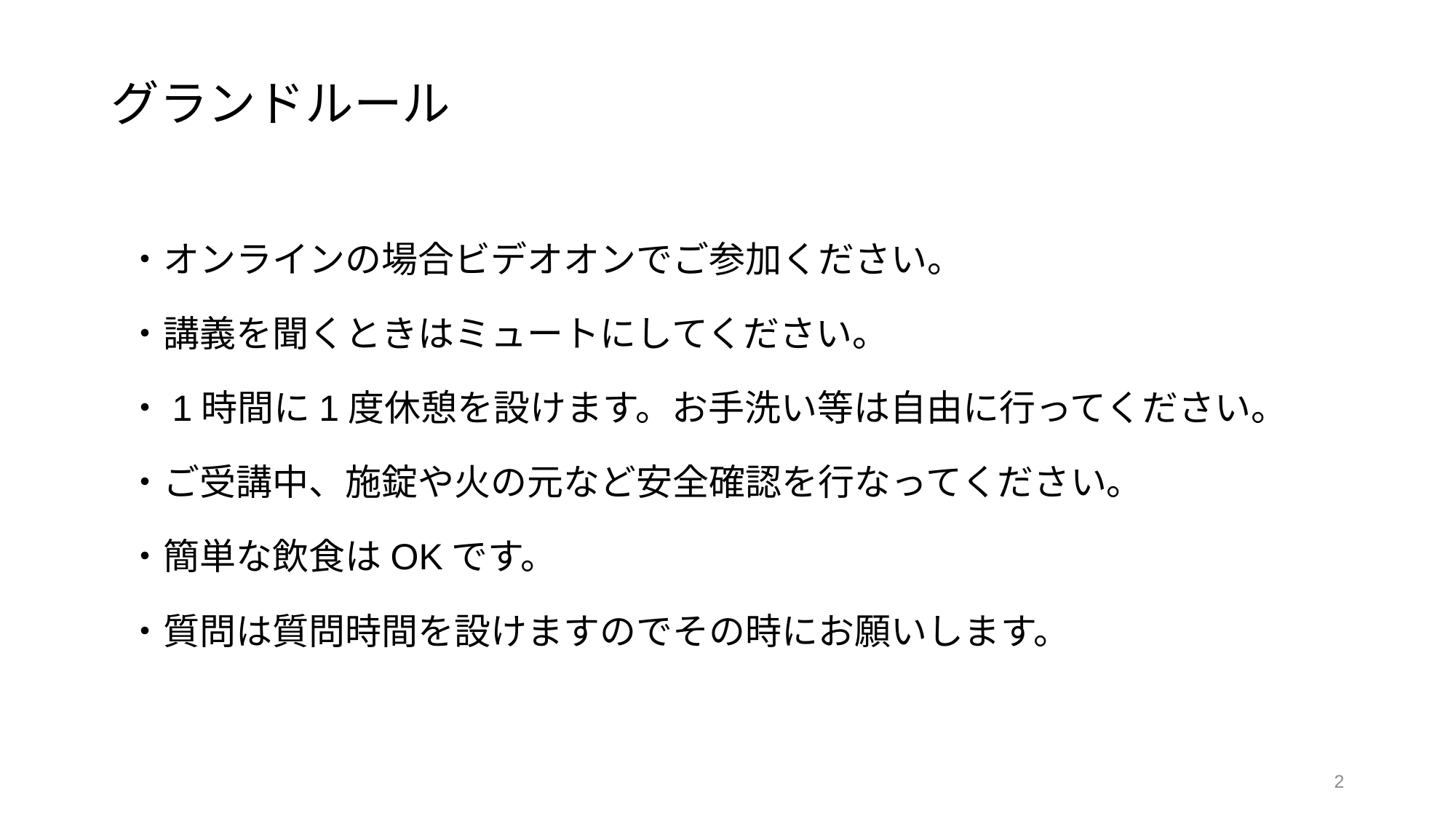

# グランドルール
・オンラインの場合ビデオオンでご参加ください。
・講義を聞くときはミュートにしてください。
・1時間に1度休憩を設けます。お手洗い等は自由に行ってください。
・ご受講中、施錠や火の元など安全確認を行なってください。
・簡単な飲食はOKです。
・質問は質問時間を設けますのでその時にお願いします。

2